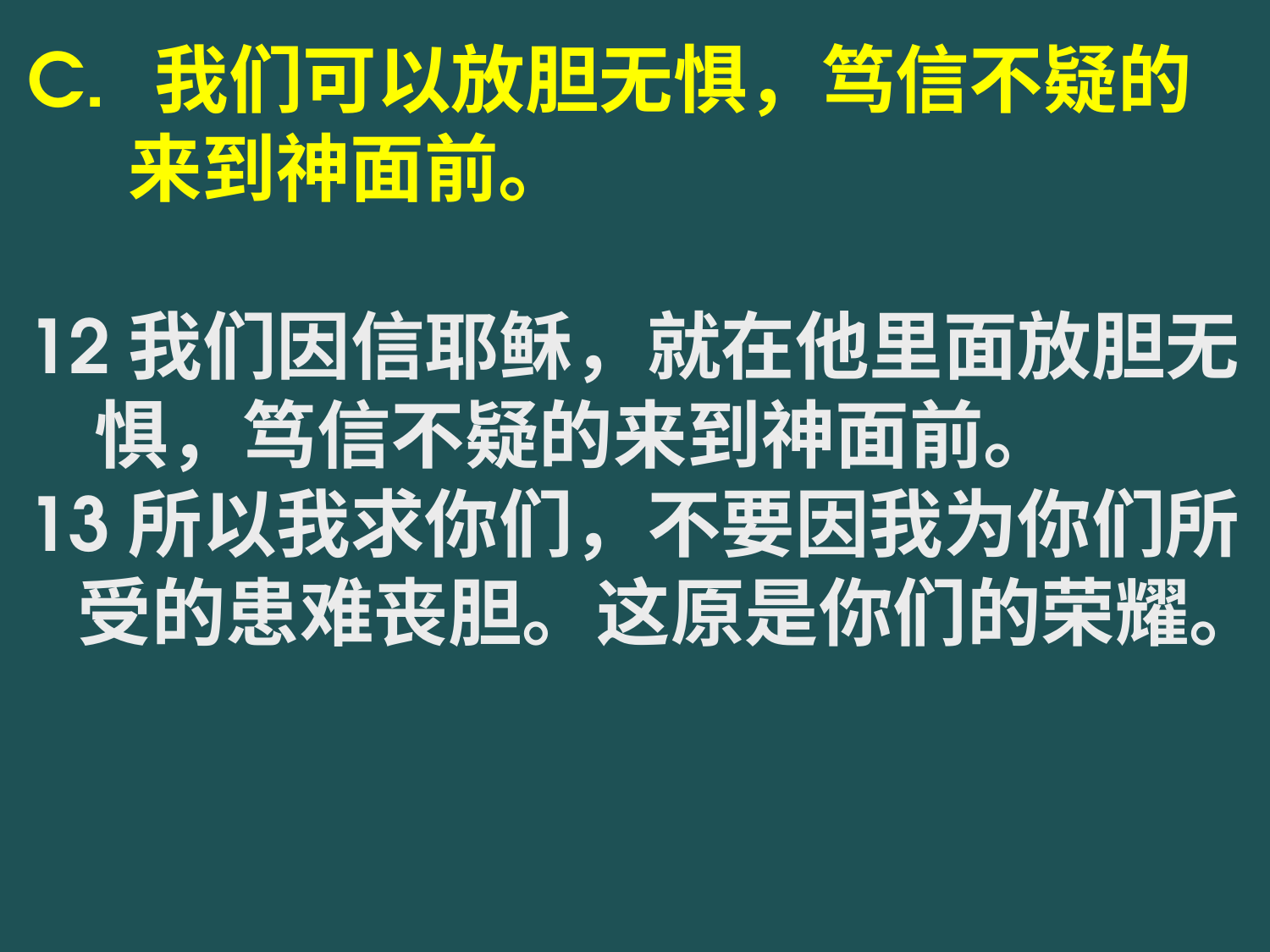

# C.	我们可以放胆无惧，笃信不疑的 来到神面前。 12我们因信耶稣，就在他里面放胆无 惧，笃信不疑的来到神面前。 13所以我求你们，不要因我为你们所 受的患难丧胆。这原是你们的荣耀。